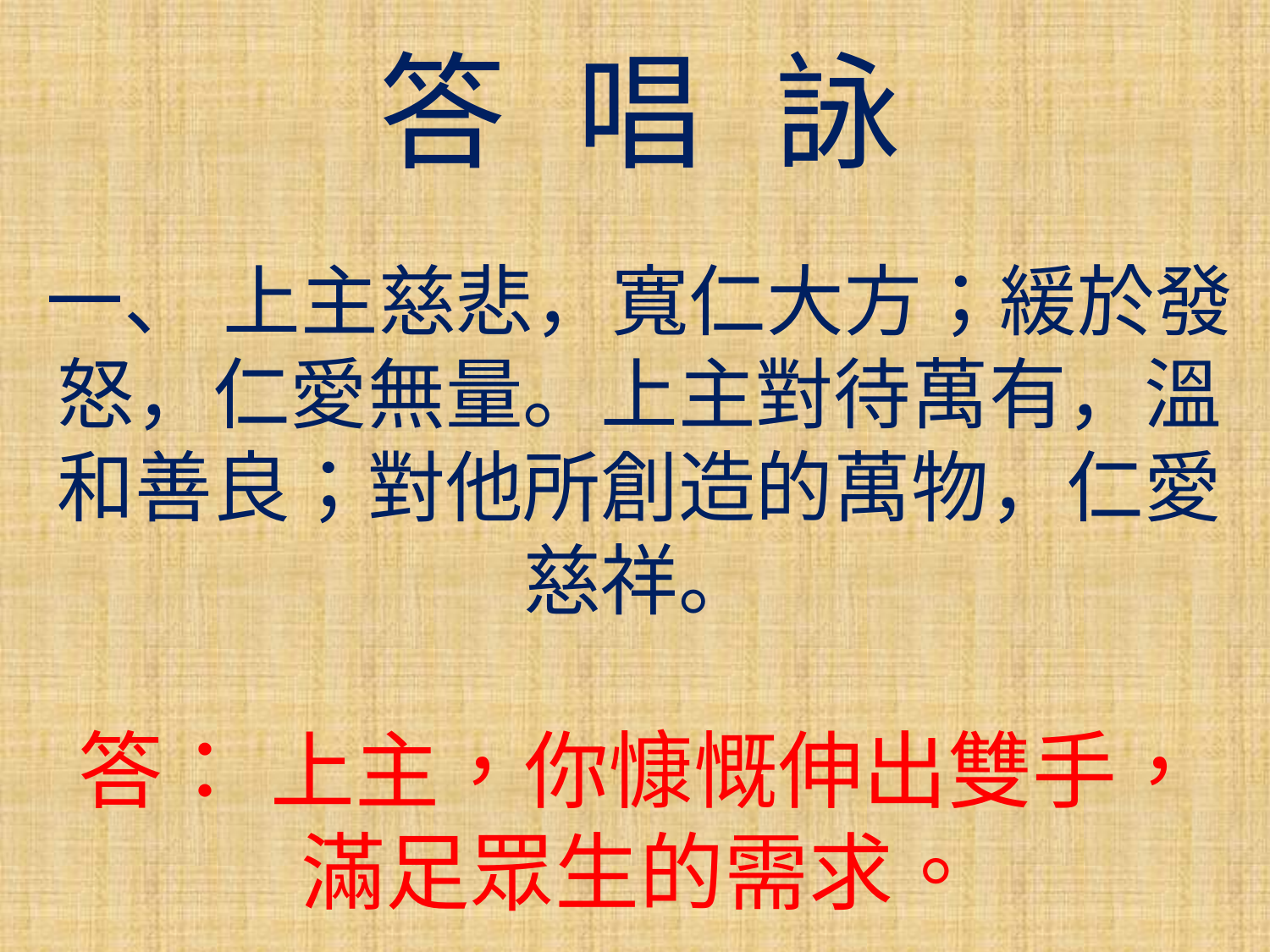

答  唱  詠

一、 上主慈悲，寬仁大方；緩於發怒，仁愛無量。上主對待萬有，溫和善良；對他所創造的萬物，仁愛慈祥。

答： 上主，你慷慨伸出雙手，滿足眾生的需求。